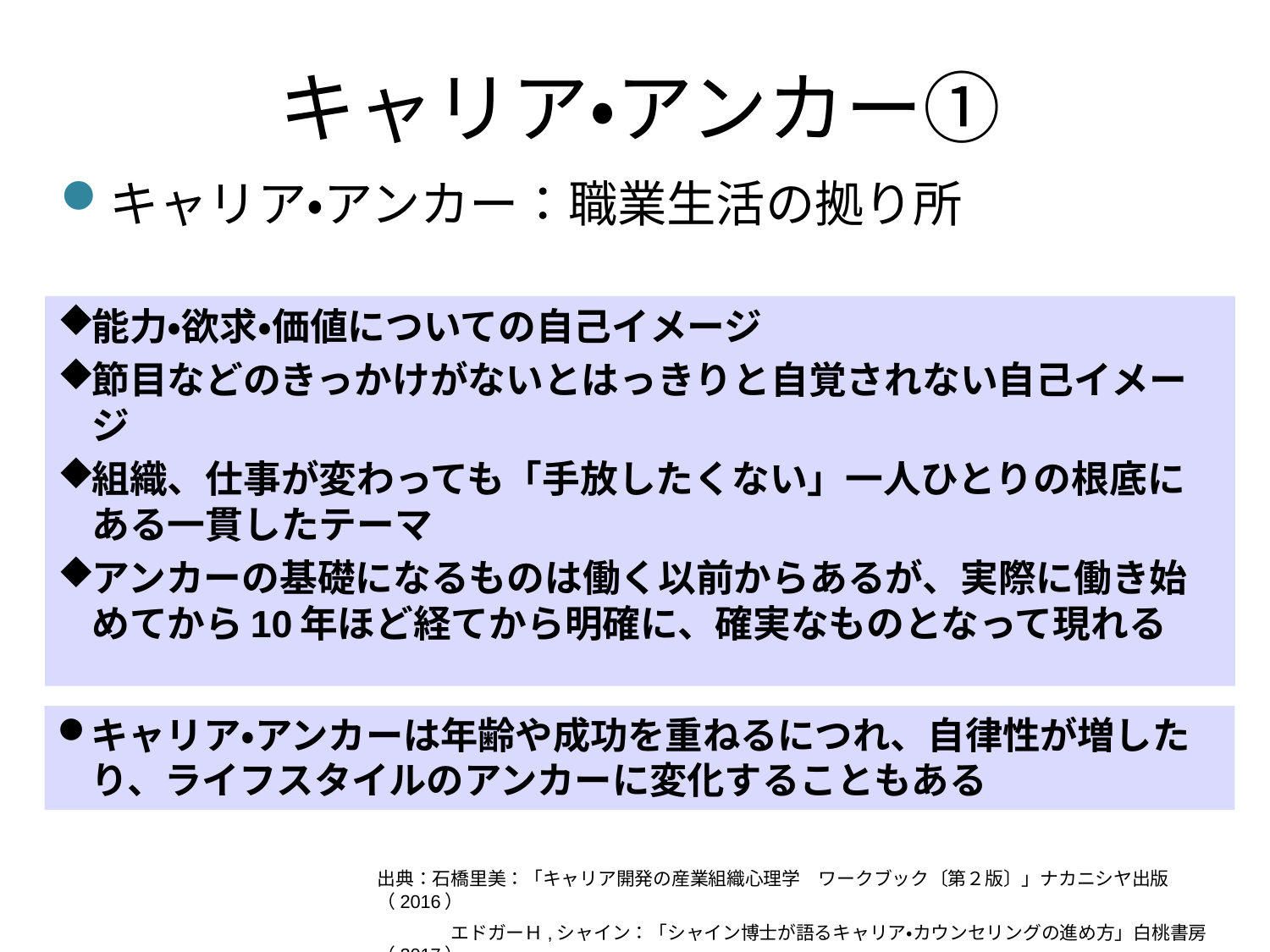

# キャリア・アンカー①
キャリア・アンカー：職業生活の拠り所

能力・欲求・価値についての自己イメージ
節目などのきっかけがないとはっきりと自覚されない自己イメージ
組織、仕事が変わっても「手放したくない」一人ひとりの根底にある一貫したテーマ
アンカーの基礎になるものは働く以前からあるが、実際に働き始めてから10年ほど経てから明確に、確実なものとなって現れる

キャリア・アンカーは年齢や成功を重ねるにつれ、自律性が増したり、ライフスタイルのアンカーに変化することもある
出典：石橋里美：「キャリア開発の産業組織心理学　ワークブック〔第２版〕」ナカニシヤ出版（2016）
　　　　エドガーＨ,シャイン：「シャイン博士が語るキャリア・カウンセリングの進め方」白桃書房（2017）